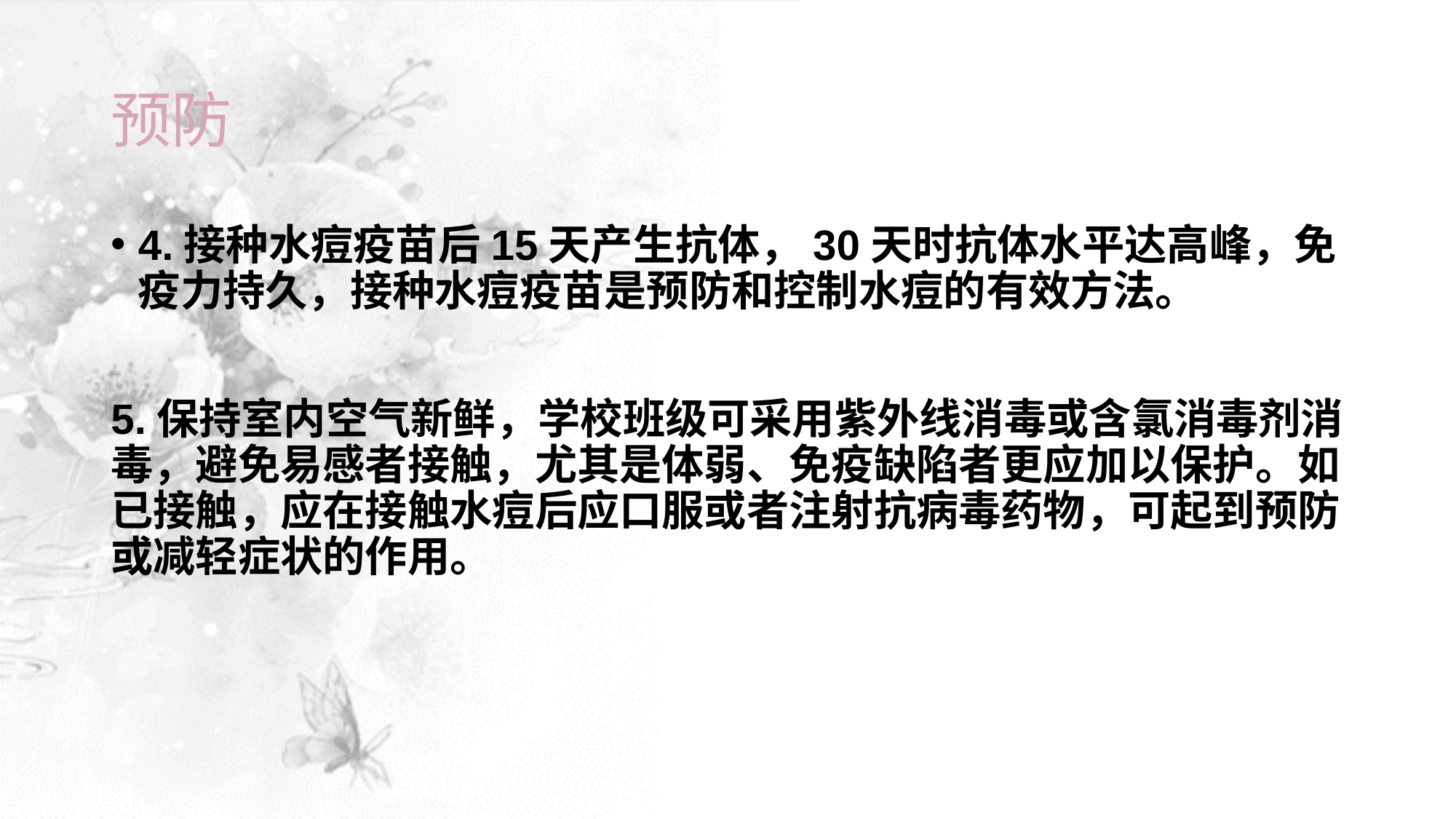

# 预防

4.接种水痘疫苗后15天产生抗体，30天时抗体水平达高峰，免疫力持久，接种水痘疫苗是预防和控制水痘的有效方法。

5.保持室内空气新鲜，学校班级可采用紫外线消毒或含氯消毒剂消毒，避免易感者接触，尤其是体弱、免疫缺陷者更应加以保护。如已接触，应在接触水痘后应口服或者注射抗病毒药物，可起到预防或减轻症状的作用。